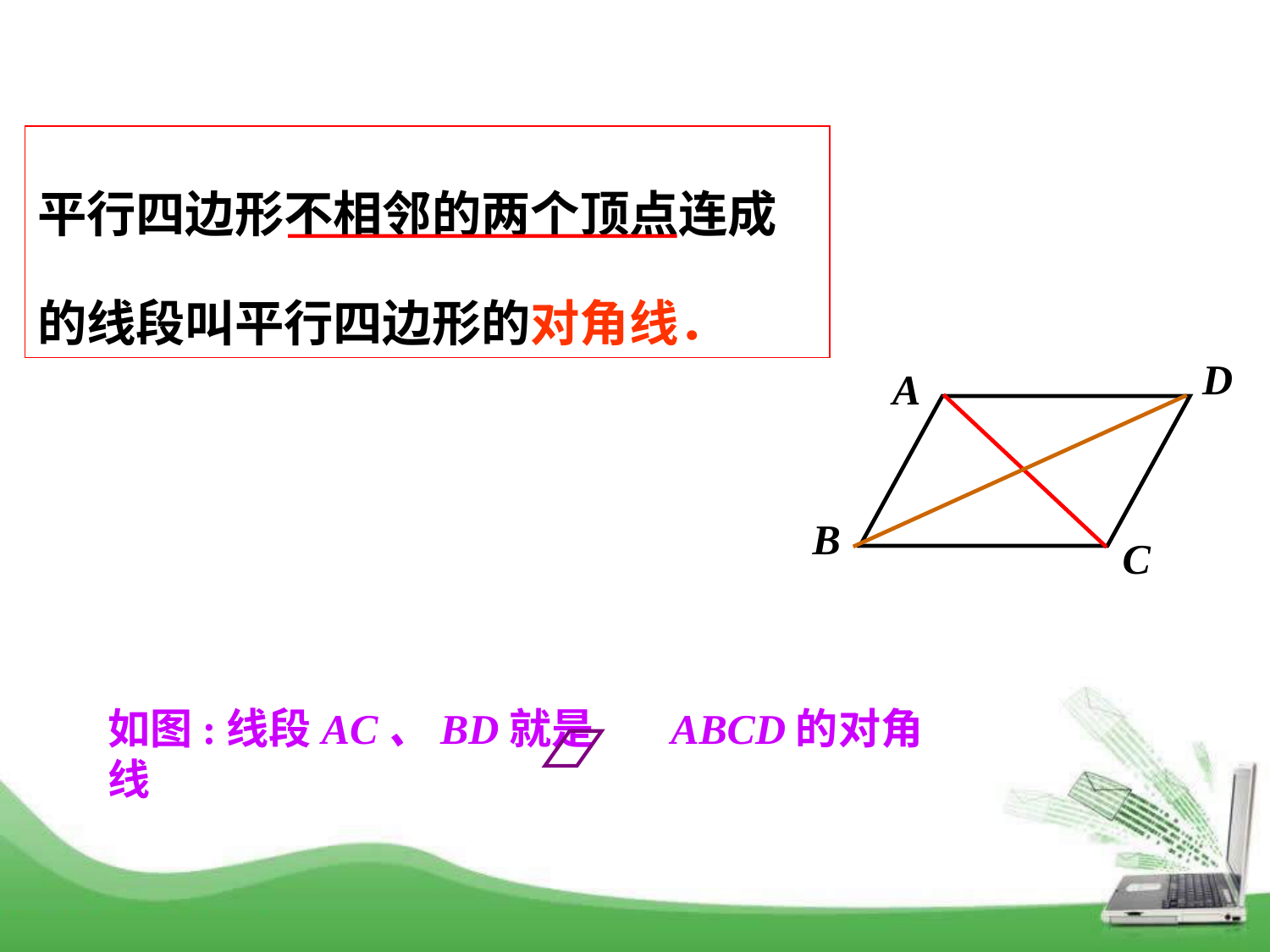

平行四边形不相邻的两个顶点连成的线段叫平行四边形的对角线．

D
A

B
C

如图:线段AC、BD就是       ABCD的对角线